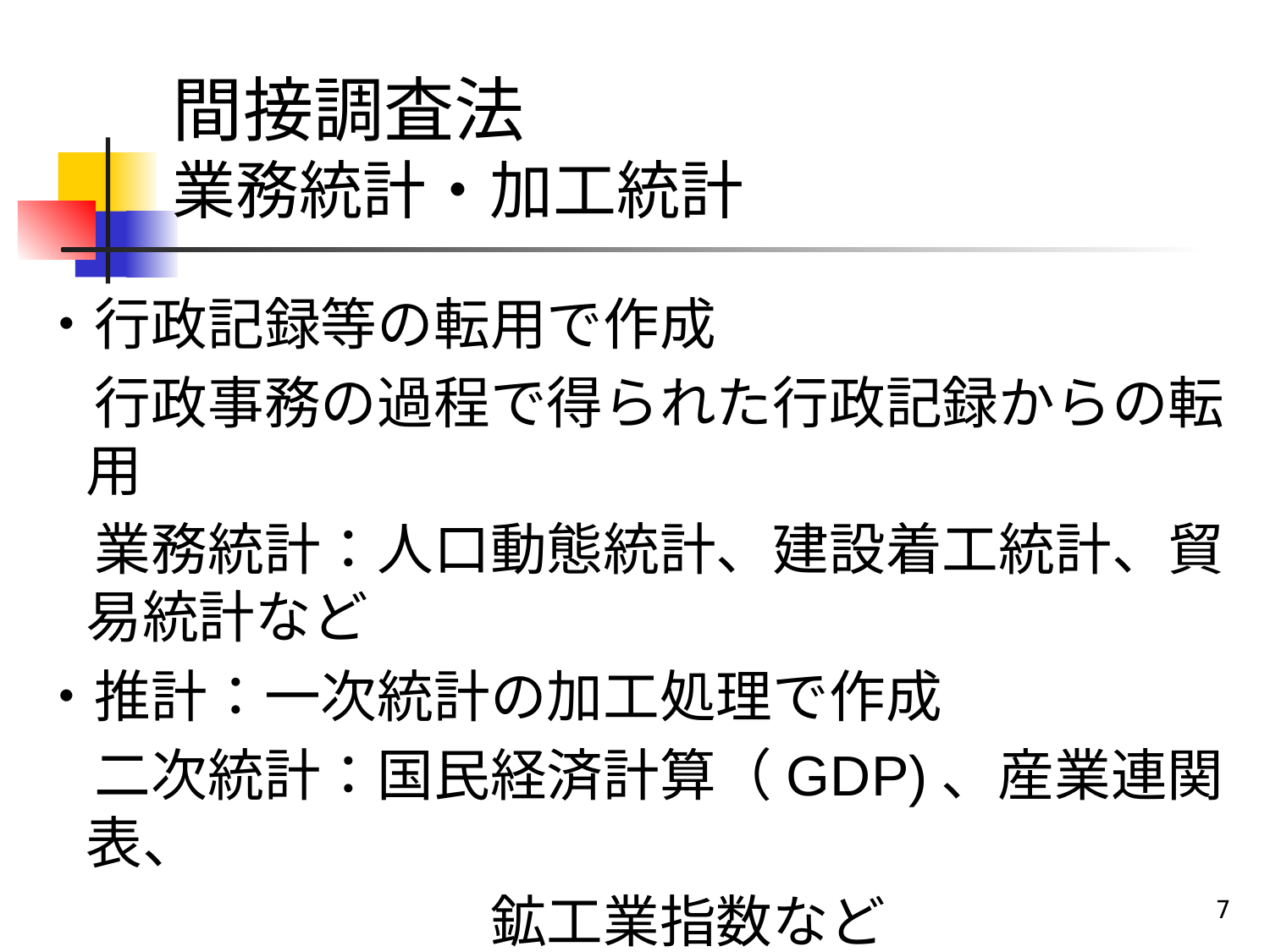

# 間接調査法 業務統計・加工統計
・行政記録等の転用で作成
　行政事務の過程で得られた行政記録からの転用
　業務統計：人口動態統計、建設着工統計、貿易統計など
・推計：一次統計の加工処理で作成
　二次統計：国民経済計算（GDP)、産業連関表、
　　　　　　　　鉱工業指数など

7